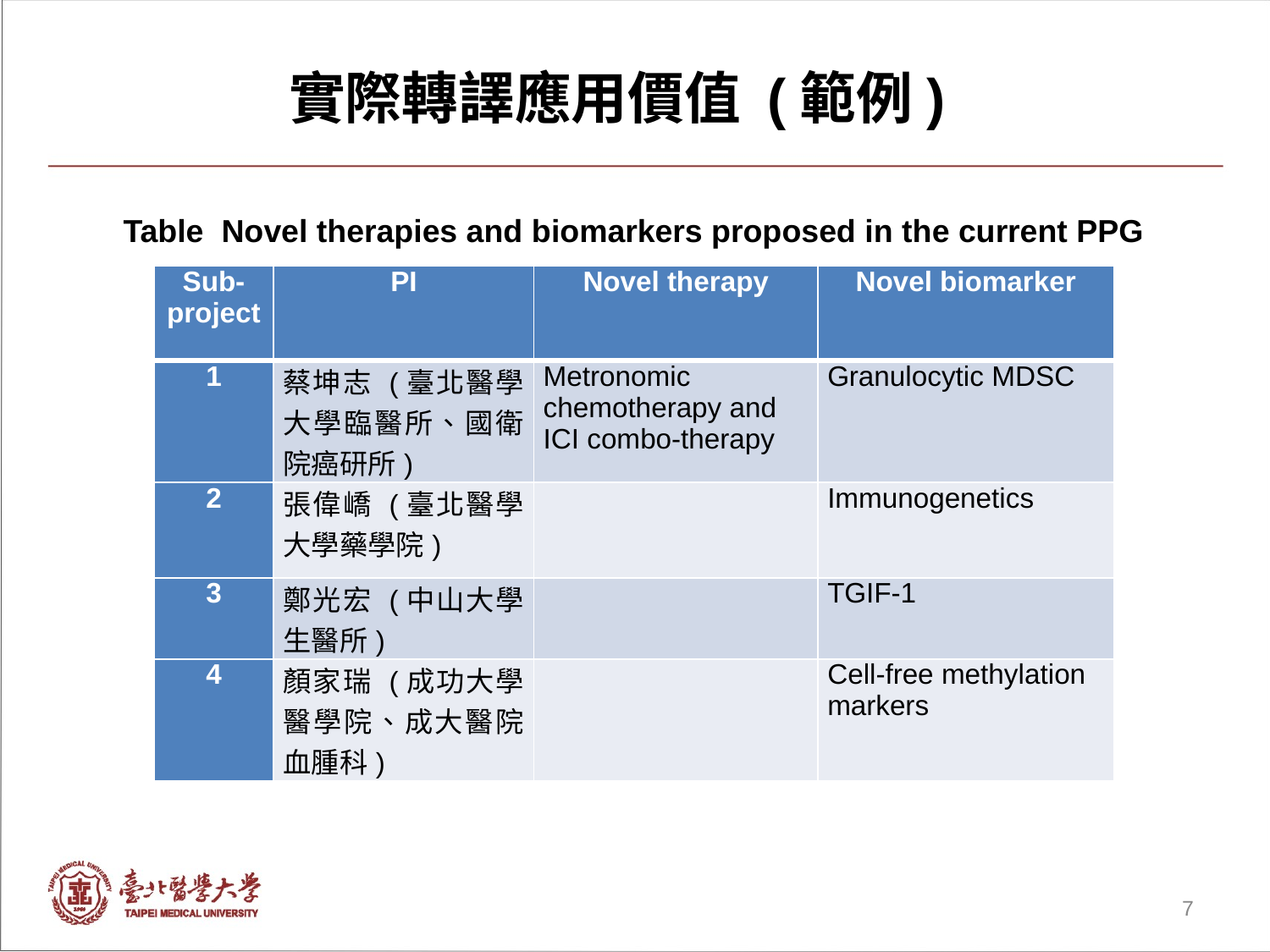

實際轉譯應用價值 (範例)
Table  Novel therapies and biomarkers proposed in the current PPG
| Sub-project | PI | Novel therapy | Novel biomarker |
| --- | --- | --- | --- |
| 1 | 蔡坤志 (臺北醫學大學臨醫所、國衛院癌研所) | Metronomic chemotherapy and ICI combo-therapy | Granulocytic MDSC |
| 2 | 張偉嶠 (臺北醫學大學藥學院) |  | Immunogenetics |
| 3 | 鄭光宏 (中山大學生醫所) |  | TGIF-1 |
| 4 | 顏家瑞 (成功大學醫學院、成大醫院血腫科) |  | Cell-free methylation markers |
7